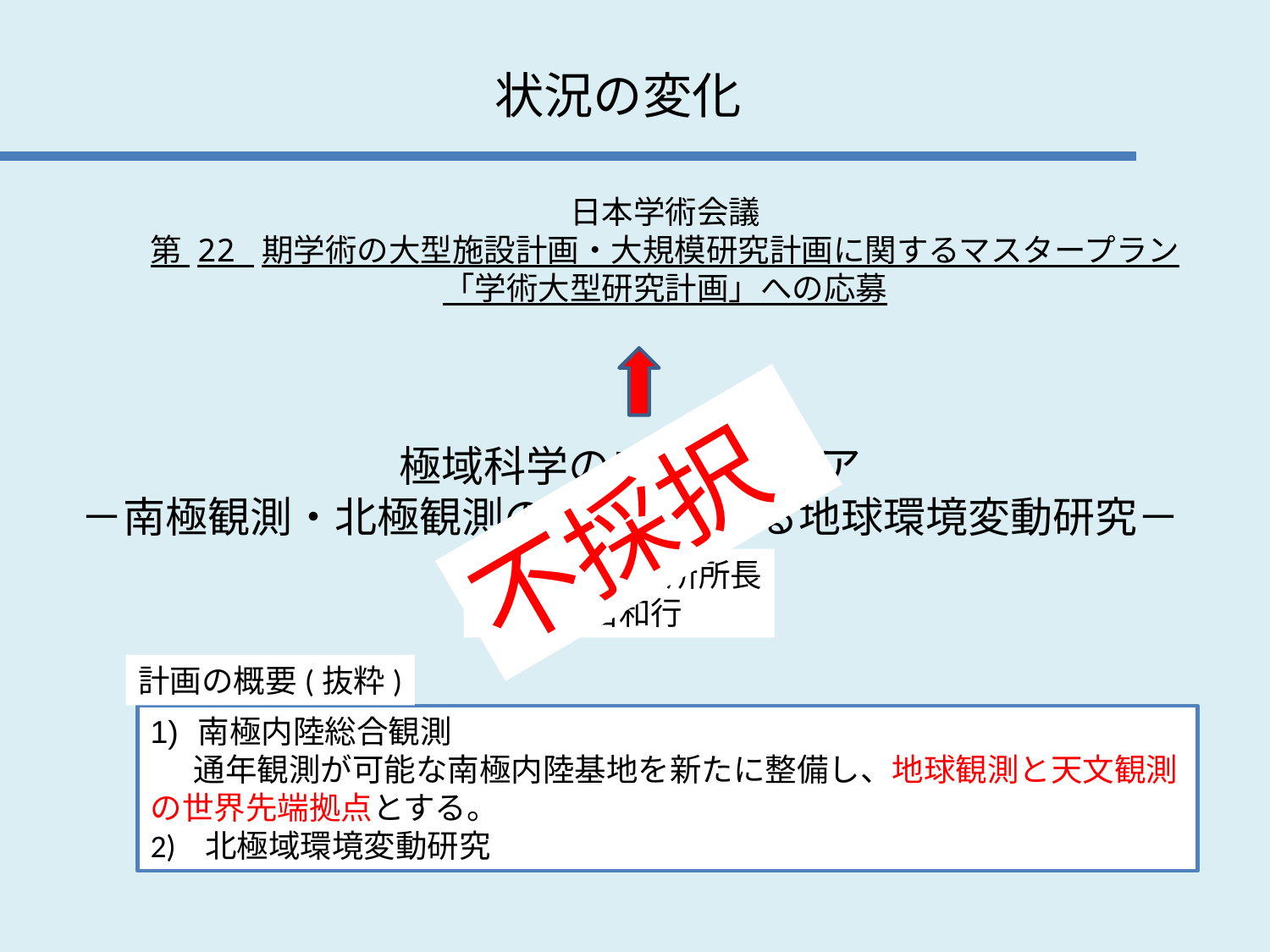

状況の変化
日本学術会議
第 22 期学術の大型施設計画・大規模研究計画に関するマスタープラン
「学術大型研究計画」への応募

極域科学のフロンティア
－南極観測・北極観測の新展開による地球環境変動研究－
不採択
国立極地研究所所長
白石和行
計画の概要(抜粋)
南極内陸総合観測
     通年観測が可能な南極内陸基地を新たに整備し、地球観測と天文観測の世界先端拠点とする。
2)   北極域環境変動研究